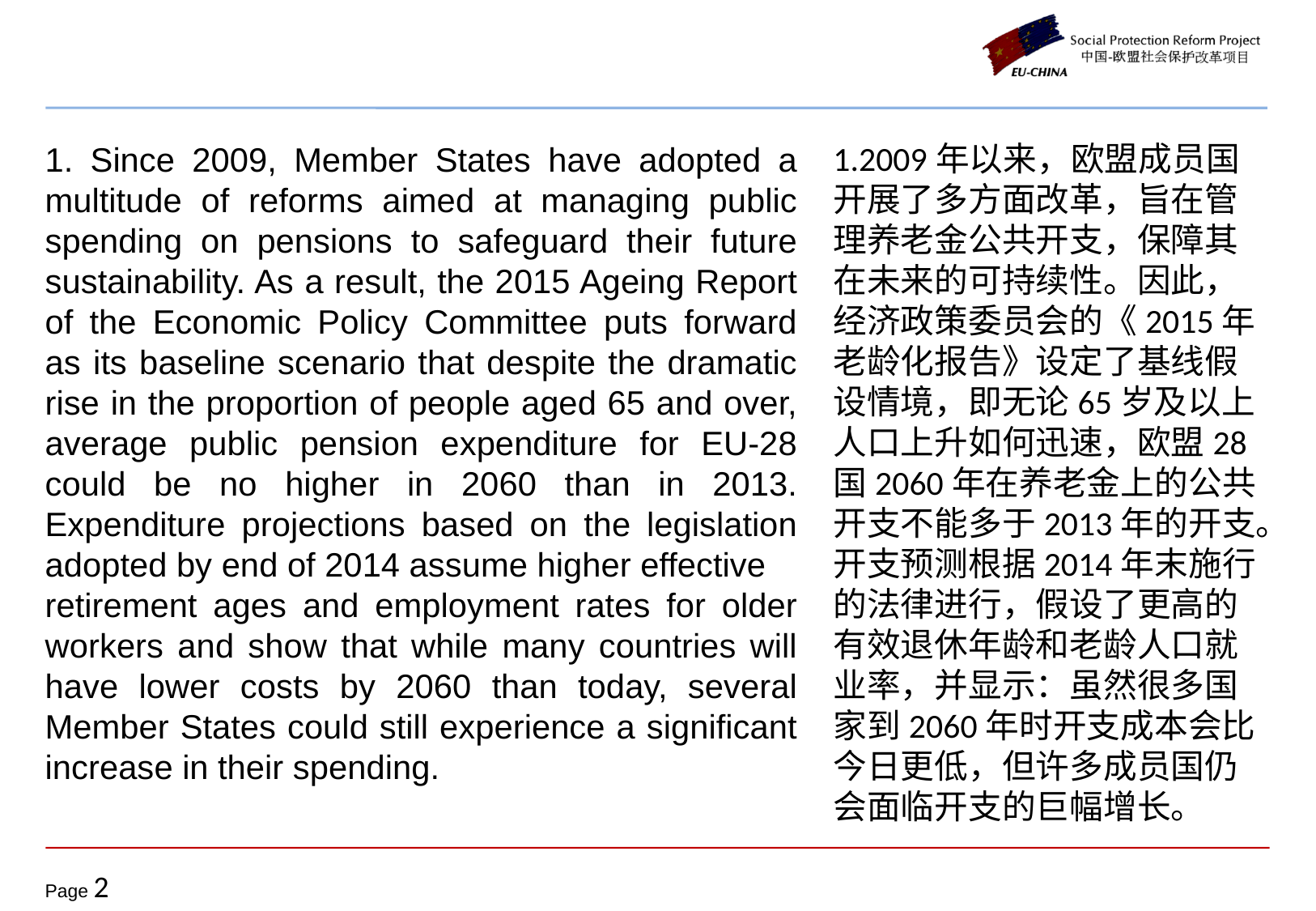

1. Since 2009, Member States have adopted a multitude of reforms aimed at managing public spending on pensions to safeguard their future sustainability. As a result, the 2015 Ageing Report of the Economic Policy Committee puts forward as its baseline scenario that despite the dramatic rise in the proportion of people aged 65 and over, average public pension expenditure for EU-28 could be no higher in 2060 than in 2013. Expenditure projections based on the legislation adopted by end of 2014 assume higher effective
retirement ages and employment rates for older workers and show that while many countries will have lower costs by 2060 than today, several Member States could still experience a significant increase in their spending.
1.2009年以来，欧盟成员国开展了多方面改革，旨在管理养老金公共开支，保障其在未来的可持续性。因此，经济政策委员会的《2015年老龄化报告》设定了基线假设情境，即无论65岁及以上人口上升如何迅速，欧盟28国2060年在养老金上的公共开支不能多于2013年的开支。开支预测根据2014年末施行的法律进行，假设了更高的有效退休年龄和老龄人口就业率，并显示：虽然很多国家到2060年时开支成本会比今日更低，但许多成员国仍会面临开支的巨幅增长。